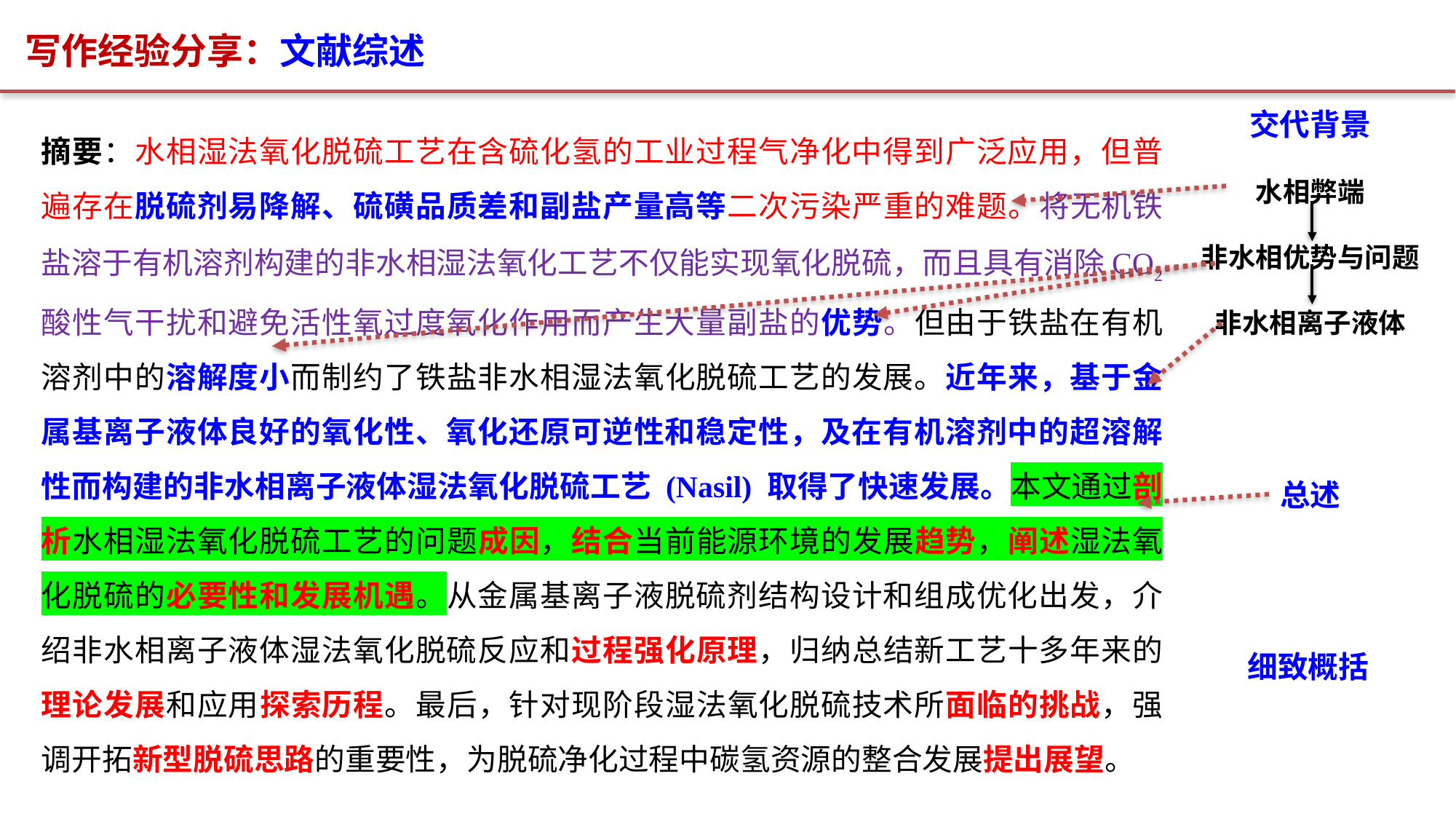

写作经验分享：文献综述
交代背景

水相弊端

非水相优势与问题

非水相离子液体
摘要：水相湿法氧化脱硫工艺在含硫化氢的工业过程气净化中得到广泛应用，但普遍存在脱硫剂易降解、硫磺品质差和副盐产量高等二次污染严重的难题。将无机铁盐溶于有机溶剂构建的非水相湿法氧化工艺不仅能实现氧化脱硫，而且具有消除CO2酸性气干扰和避免活性氧过度氧化作用而产生大量副盐的优势。但由于铁盐在有机溶剂中的溶解度小而制约了铁盐非水相湿法氧化脱硫工艺的发展。近年来，基于金属基离子液体良好的氧化性、氧化还原可逆性和稳定性，及在有机溶剂中的超溶解性而构建的非水相离子液体湿法氧化脱硫工艺 (Nasil) 取得了快速发展。本文通过剖析水相湿法氧化脱硫工艺的问题成因，结合当前能源环境的发展趋势，阐述湿法氧化脱硫的必要性和发展机遇。从金属基离子液脱硫剂结构设计和组成优化出发，介绍非水相离子液体湿法氧化脱硫反应和过程强化原理，归纳总结新工艺十多年来的理论发展和应用探索历程。最后，针对现阶段湿法氧化脱硫技术所面临的挑战，强调开拓新型脱硫思路的重要性，为脱硫净化过程中碳氢资源的整合发展提出展望。
总述
细致概括